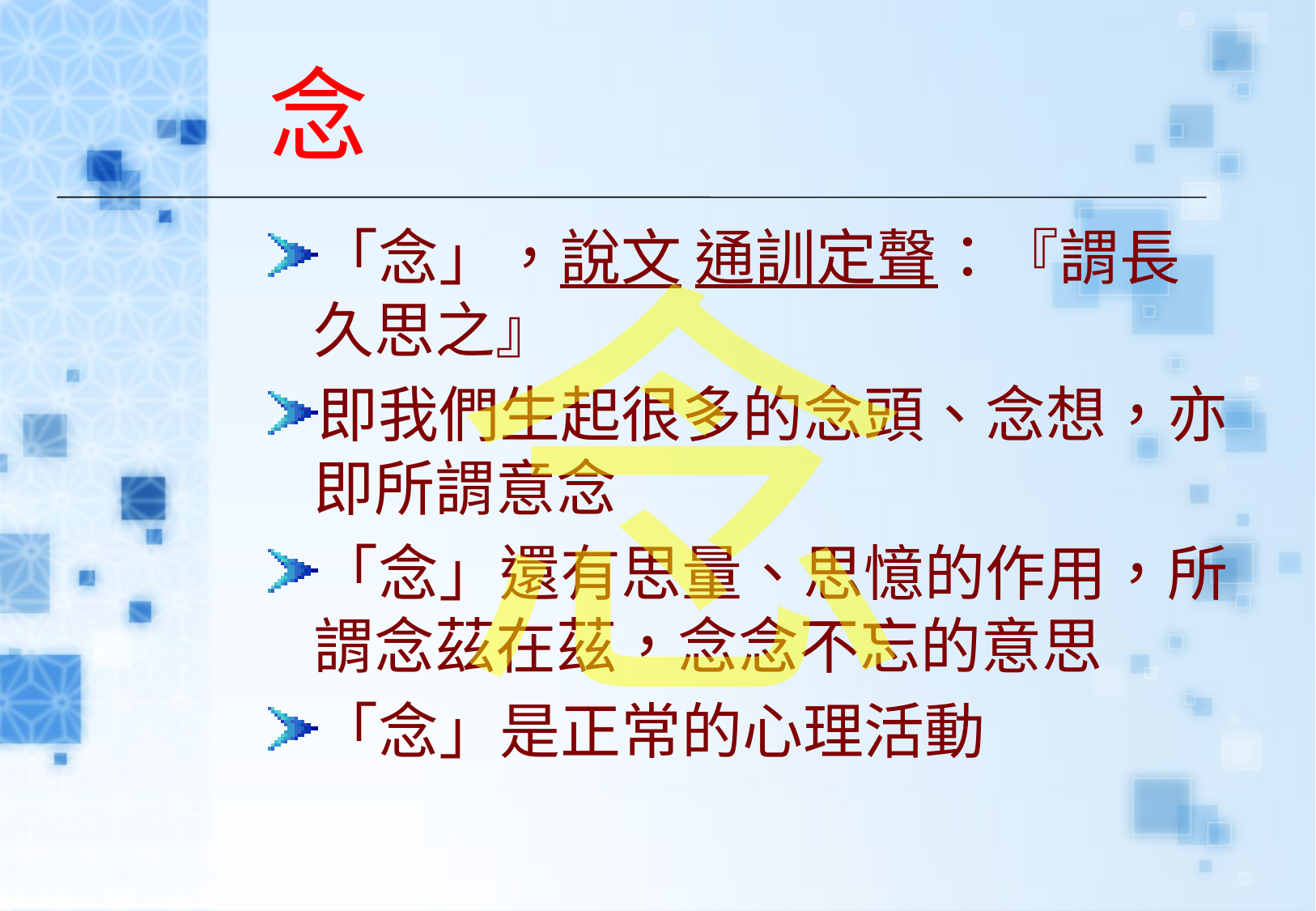

# 念

「念」，說文 通訓定聲：『謂長久思之』
即我們生起很多的念頭、念想，亦即所謂意念
「念」還有思量、思憶的作用，所謂念茲在茲，念念不忘的意思
「念」是正常的心理活動
念